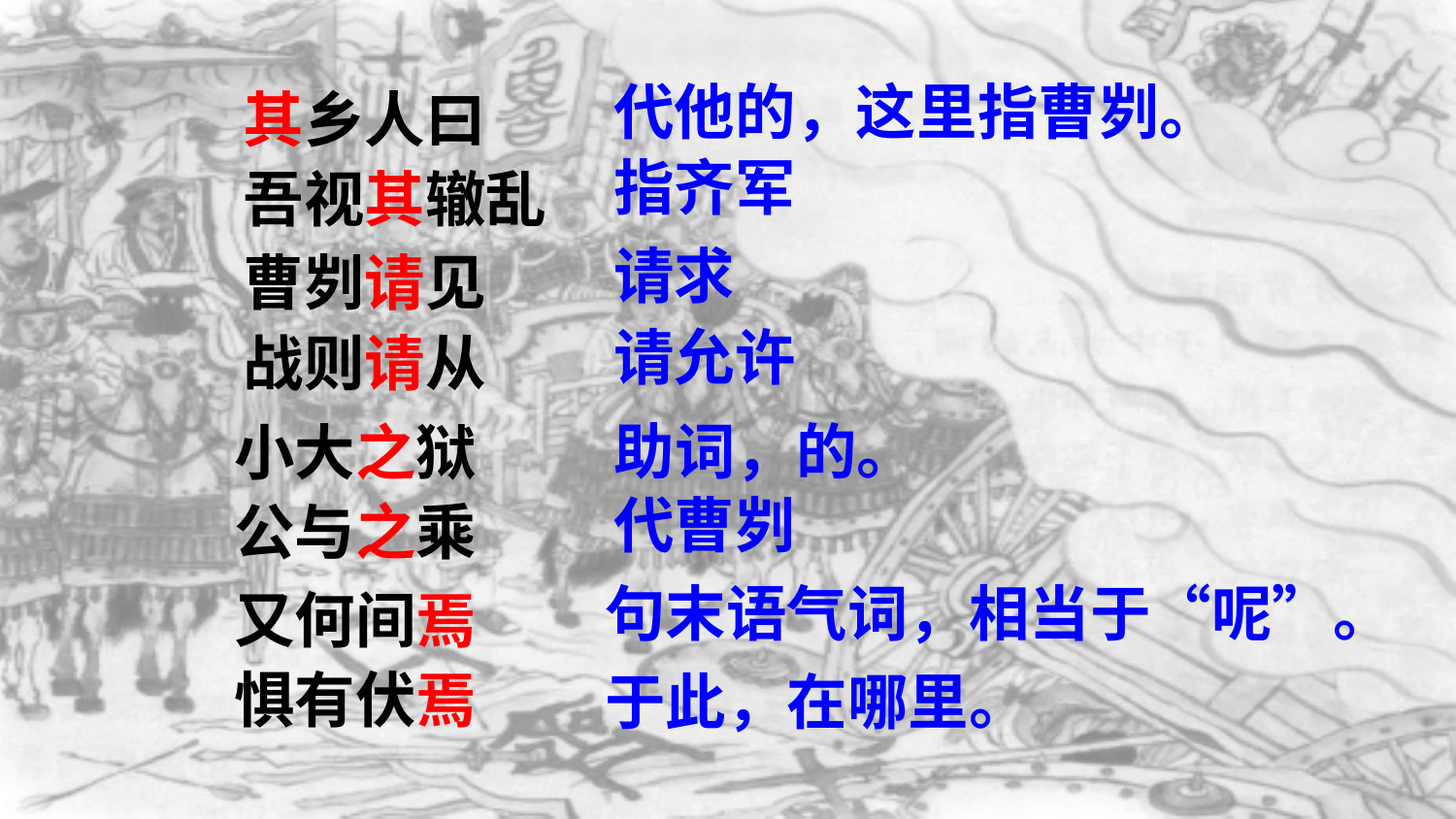

其乡人曰
吾视其辙乱
代他的，这里指曹刿。

指齐军
曹刿请见
战则请从
请求

请允许
小大之狱
公与之乘
助词，的。

代曹刿
又何间焉
惧有伏焉
句末语气词，相当于“呢”。

于此，在哪里。